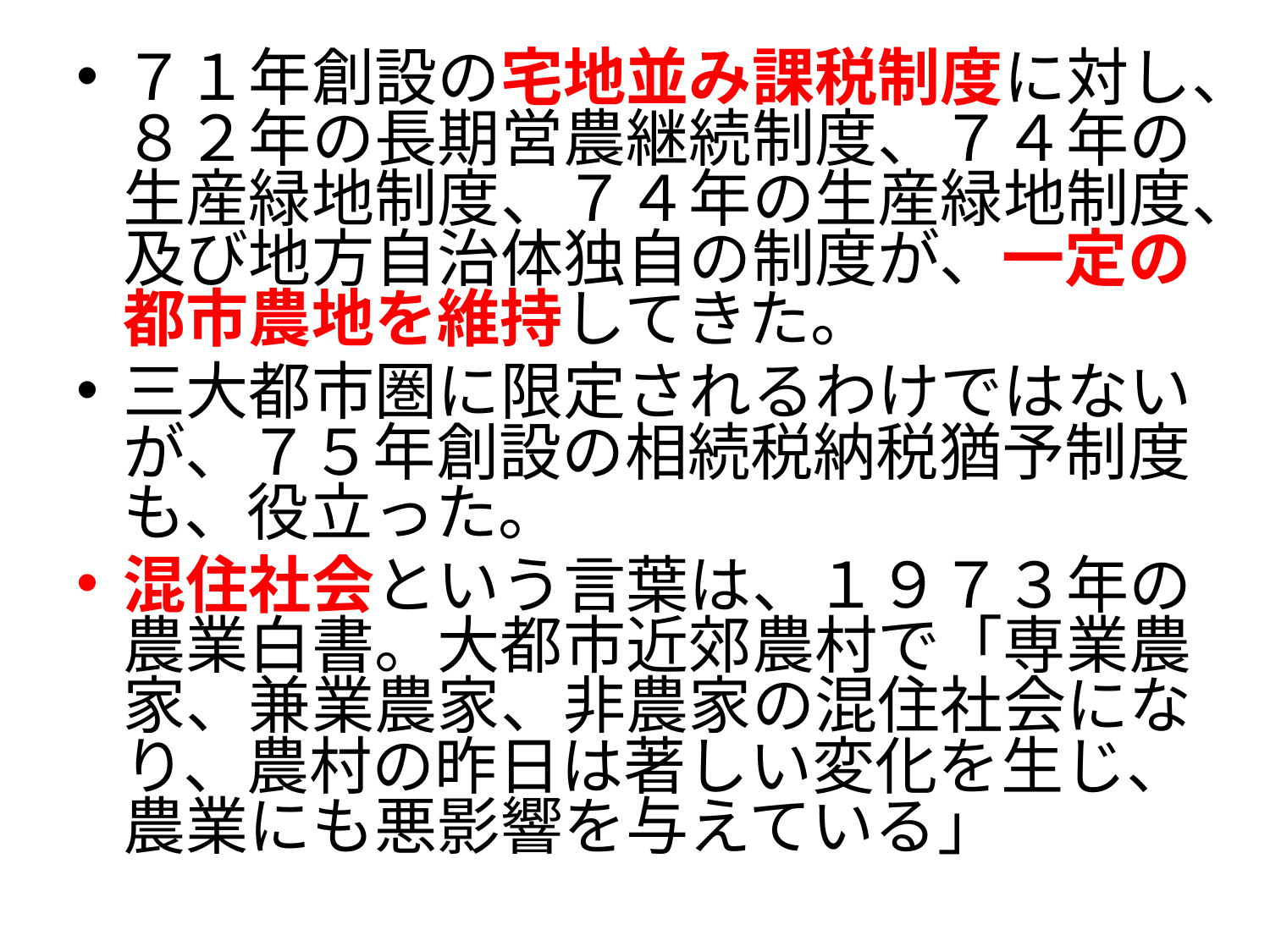

７１年創設の宅地並み課税制度に対し、８２年の長期営農継続制度、７４年の生産緑地制度、７４年の生産緑地制度、及び地方自治体独自の制度が、一定の都市農地を維持してきた。
三大都市圏に限定されるわけではないが、７５年創設の相続税納税猶予制度も、役立った。
混住社会という言葉は、１９７３年の農業白書。大都市近郊農村で「専業農家、兼業農家、非農家の混住社会になり、農村の昨日は著しい変化を生じ、農業にも悪影響を与えている」